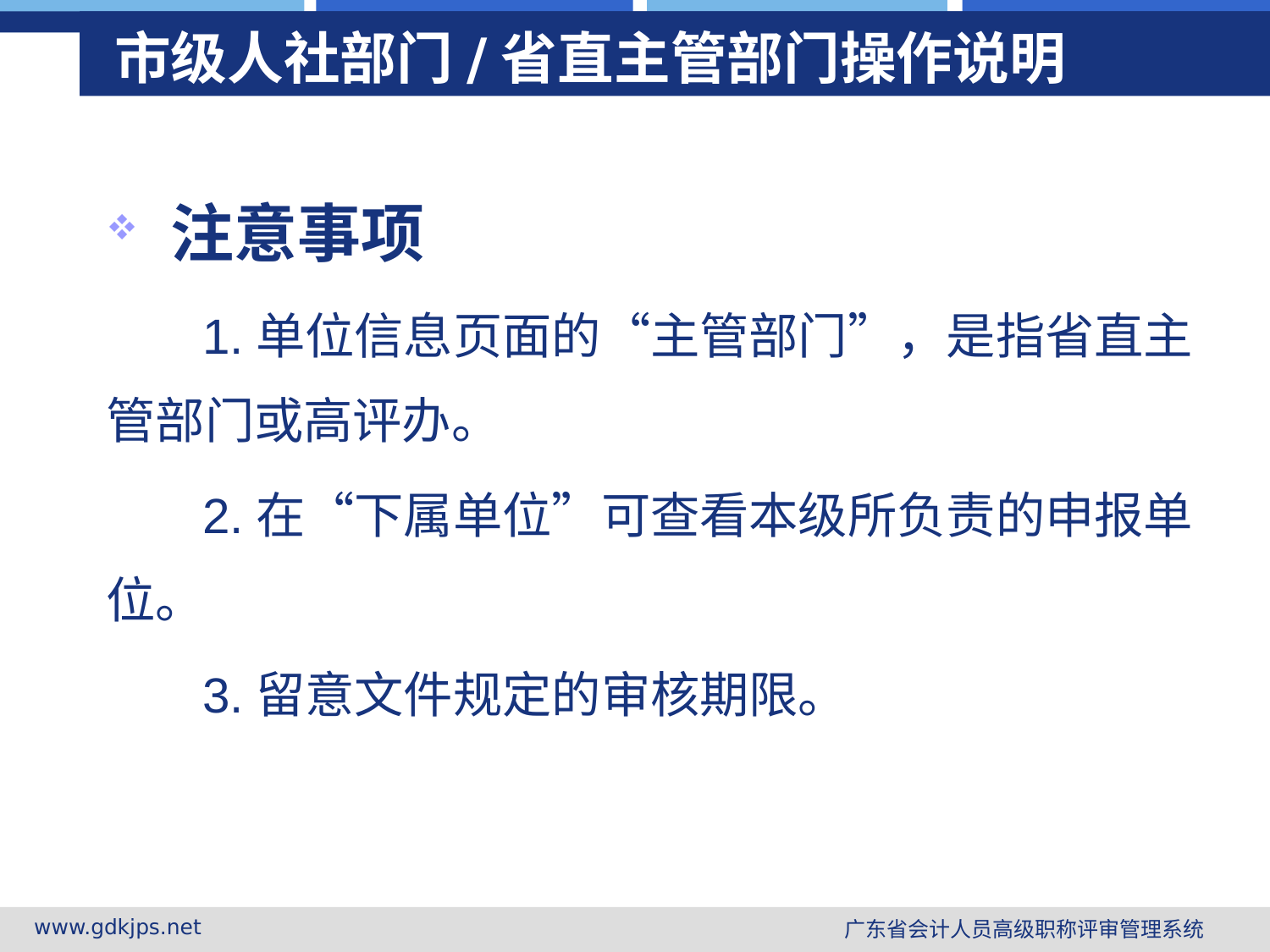

# 市级人社部门/省直主管部门操作说明
 注意事项
       1.单位信息页面的“主管部门”，是指省直主管部门或高评办。
       2.在“下属单位”可查看本级所负责的申报单位。
       3.留意文件规定的审核期限。
www.gdkjps.net
广东省会计人员高级职称评审管理系统